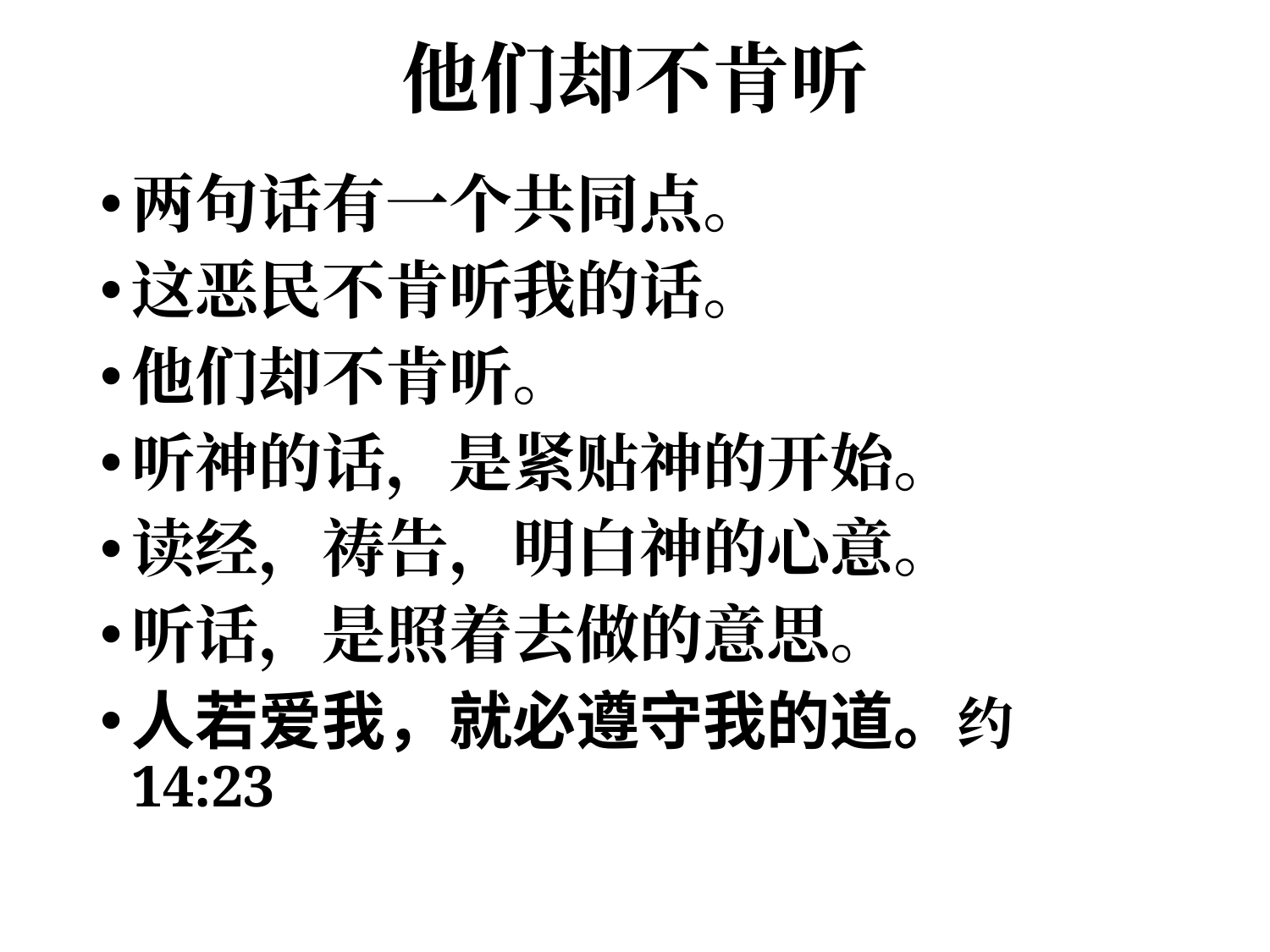

# 他们却不肯听
两句话有一个共同点。
这恶民不肯听我的话。
他们却不肯听。
听神的话，是紧贴神的开始。
读经，祷告，明白神的心意。
听话，是照着去做的意思。
人若爱我，就必遵守我的道。约14:23